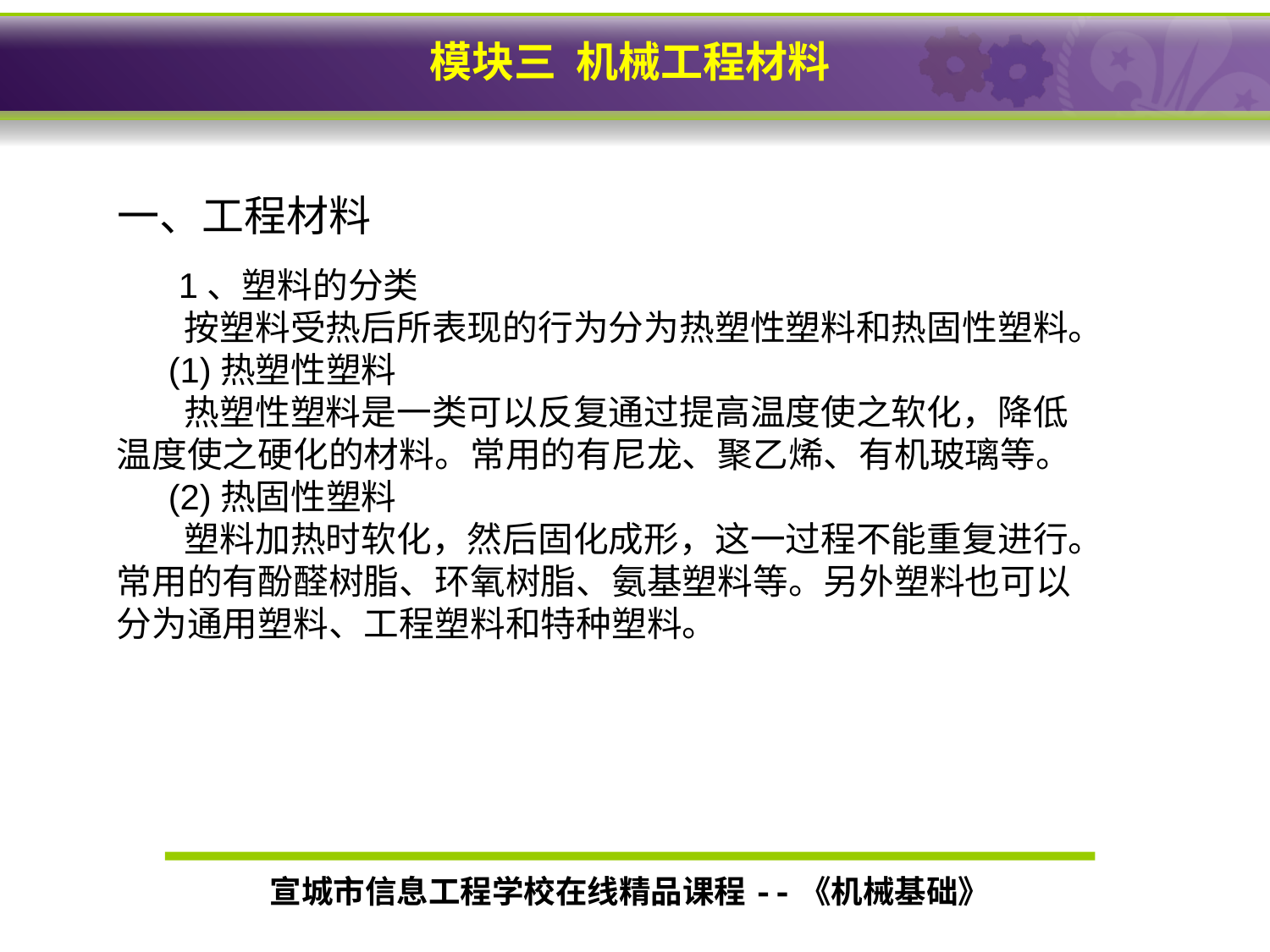

一、工程材料
 1、塑料的分类
 按塑料受热后所表现的行为分为热塑性塑料和热固性塑料。
(1)热塑性塑料
 热塑性塑料是一类可以反复通过提高温度使之软化，降低温度使之硬化的材料。常用的有尼龙、聚乙烯、有机玻璃等。
(2)热固性塑料
 塑料加热时软化，然后固化成形，这一过程不能重复进行。常用的有酚醛树脂、环氧树脂、氨基塑料等。另外塑料也可以分为通用塑料、工程塑料和特种塑料。